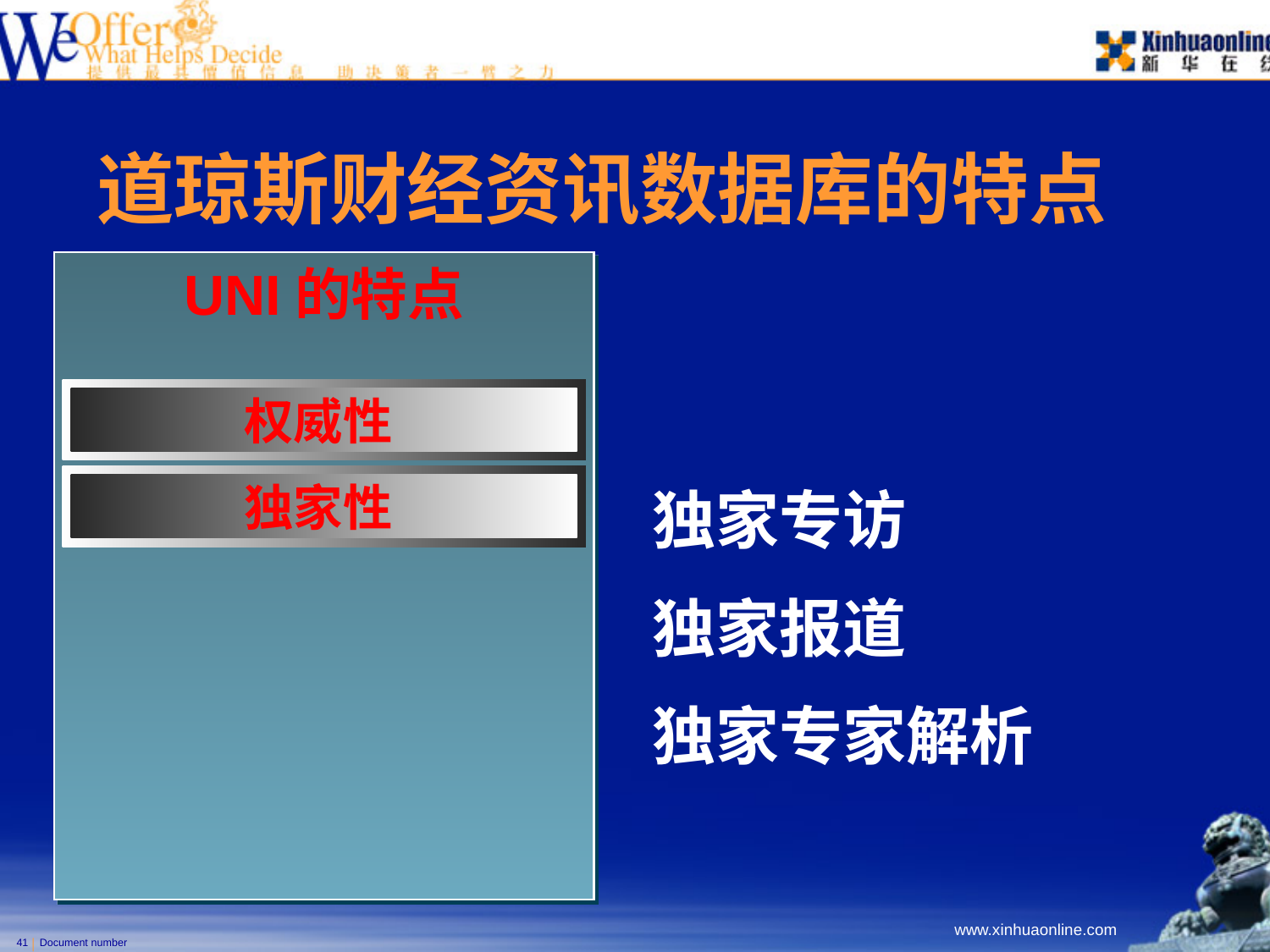

道琼斯财经资讯数据库的特点

UNI的特点

权威性

独家性
  独家专访
  独家报道
  独家专家解析
Document number
41